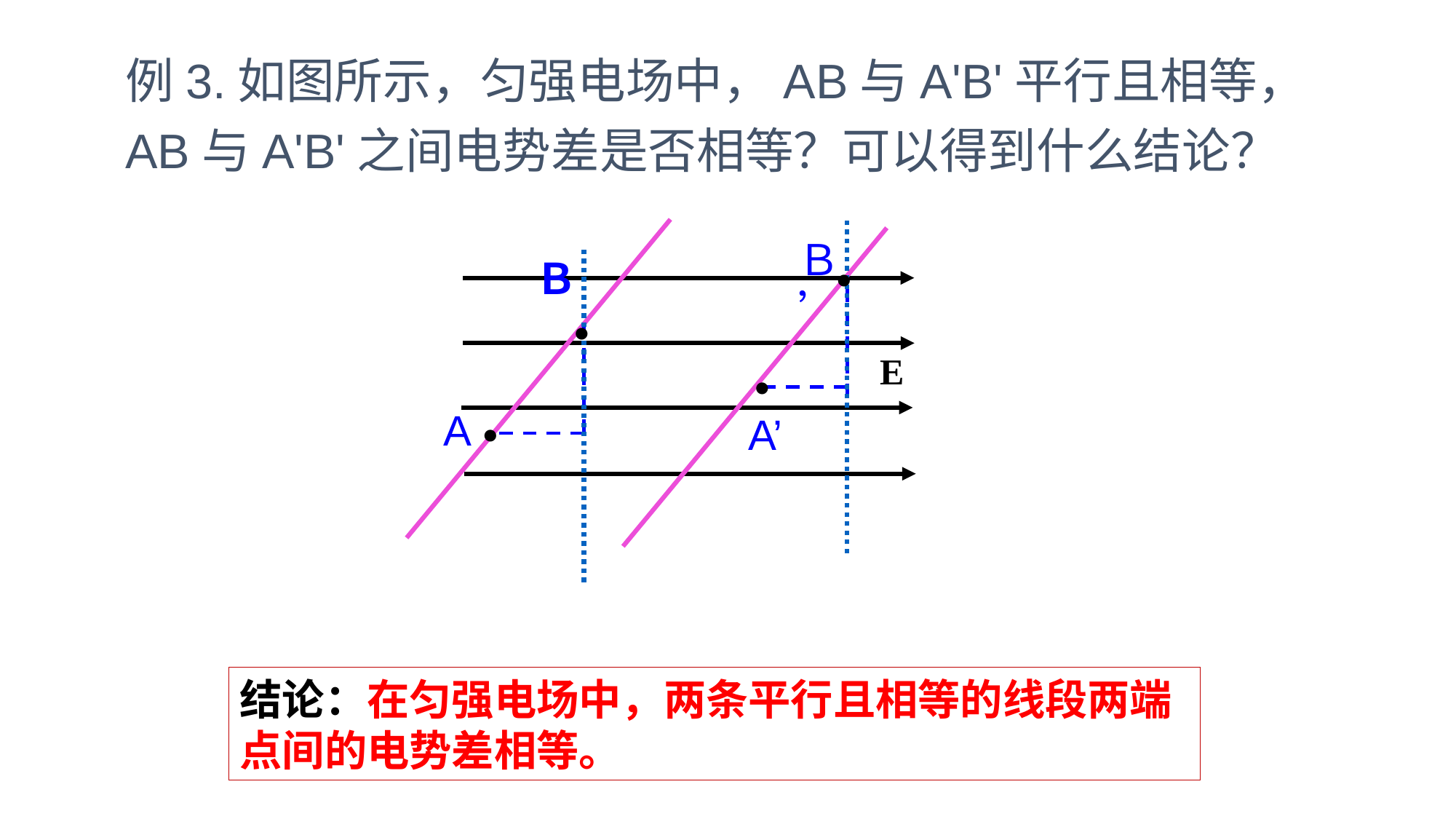

例3.如图所示，匀强电场中，AB与A'B'平行且相等，AB与A'B'之间电势差是否相等？可以得到什么结论？
Ｂ’
Ｂ
●
E
●
●
A
A’
●
结论：在匀强电场中，两条平行且相等的线段两端点间的电势差相等。